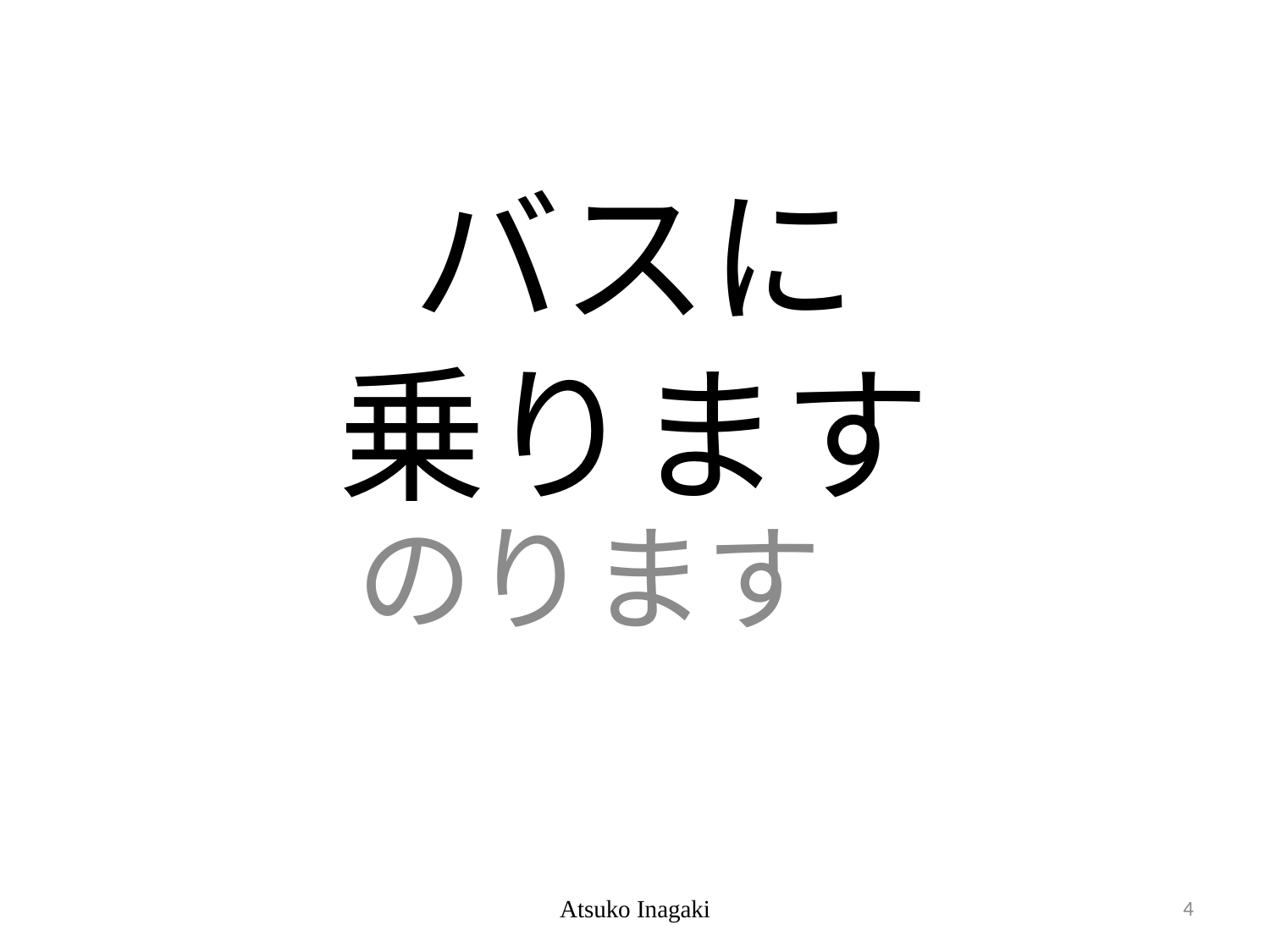

# バスに 乗ります
のります
Atsuko Inagaki
4